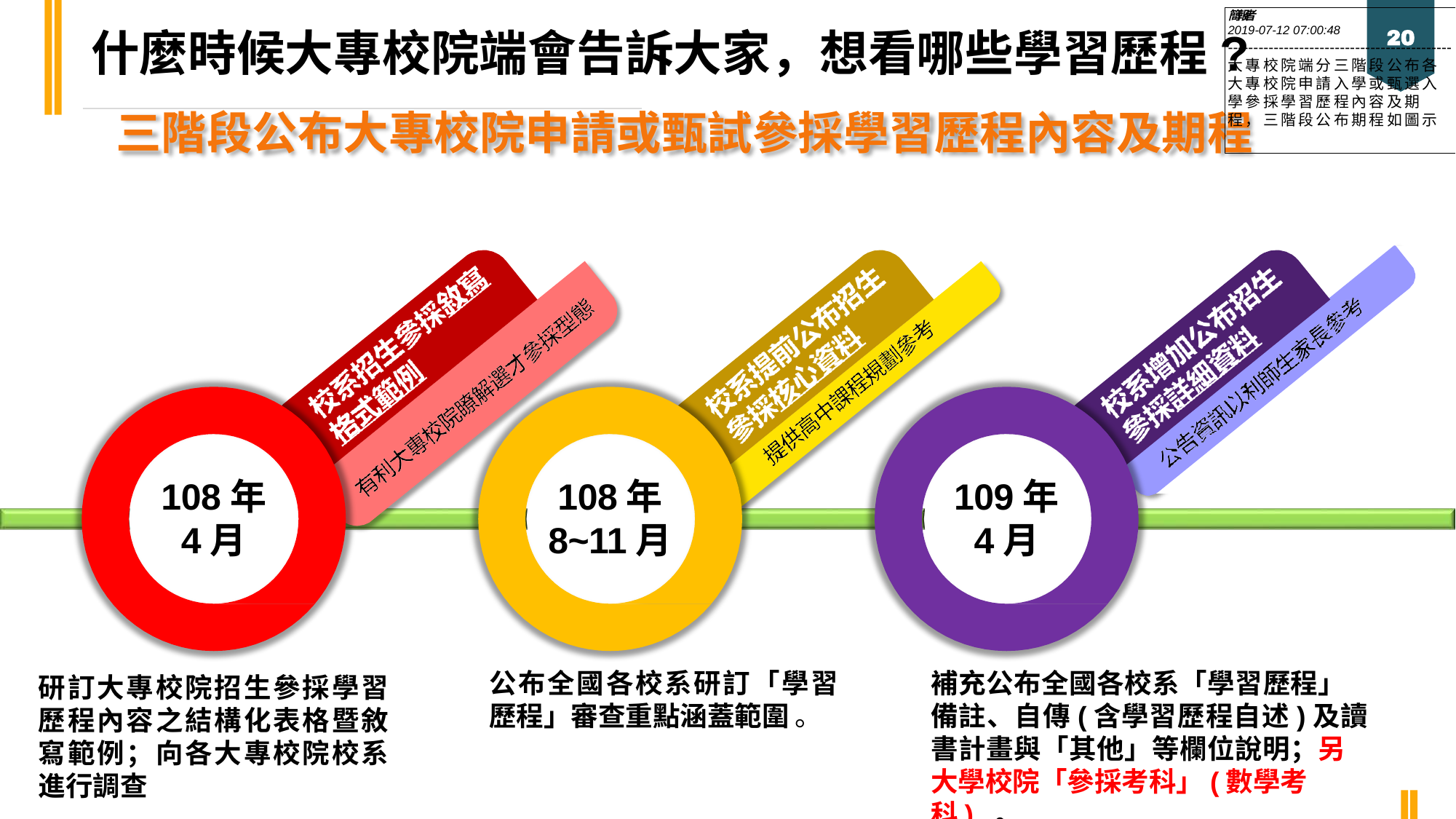

簡報者
2019-07-12 07:00:48
--------------------------------------------
大專校院端分三階段公布各大專校院申請入學或甄選入學參採學習歷程內容及期程，三階段公布期程如圖示
# 什麼時候大專校院端會告訴大家，想看哪些學習歷程?
20

三階段公布大專校院申請或甄試參採學習歷程內容及期程

108年
4月
108年
8~11月
109年
4月

公布全國各校系研訂「學習 歷程」審查重點涵蓋範圍 。
補充公布全國各校系「學習歷程」 備註、自傳(含學習歷程自述)及讀 書計畫與「其他」等欄位說明；另 大學校院「參採考科」(數學考科)  。
研訂大專校院招生參採學習 歷程內容之結構化表格暨敘 寫範例；向各大專校院校系 進行調查